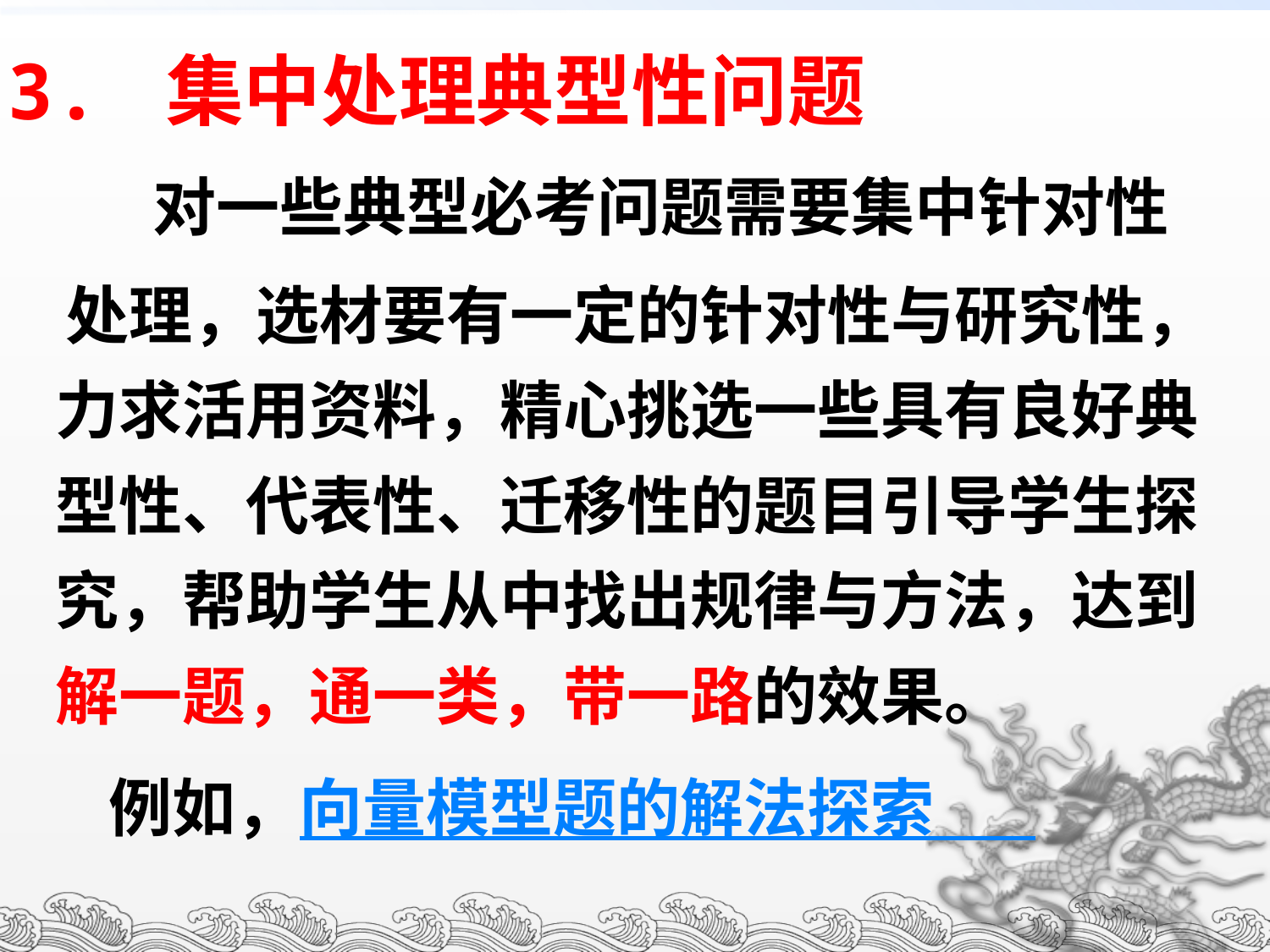

# 3. 集中处理典型性问题
         对一些典型必考问题需要集中针对性
   处理，选材要有一定的针对性与研究性，力求活用资料，精心挑选一些具有良好典型性、代表性、迁移性的题目引导学生探究，帮助学生从中找出规律与方法，达到解一题，通一类，带一路的效果。
      例如，向量模型题的解法探索